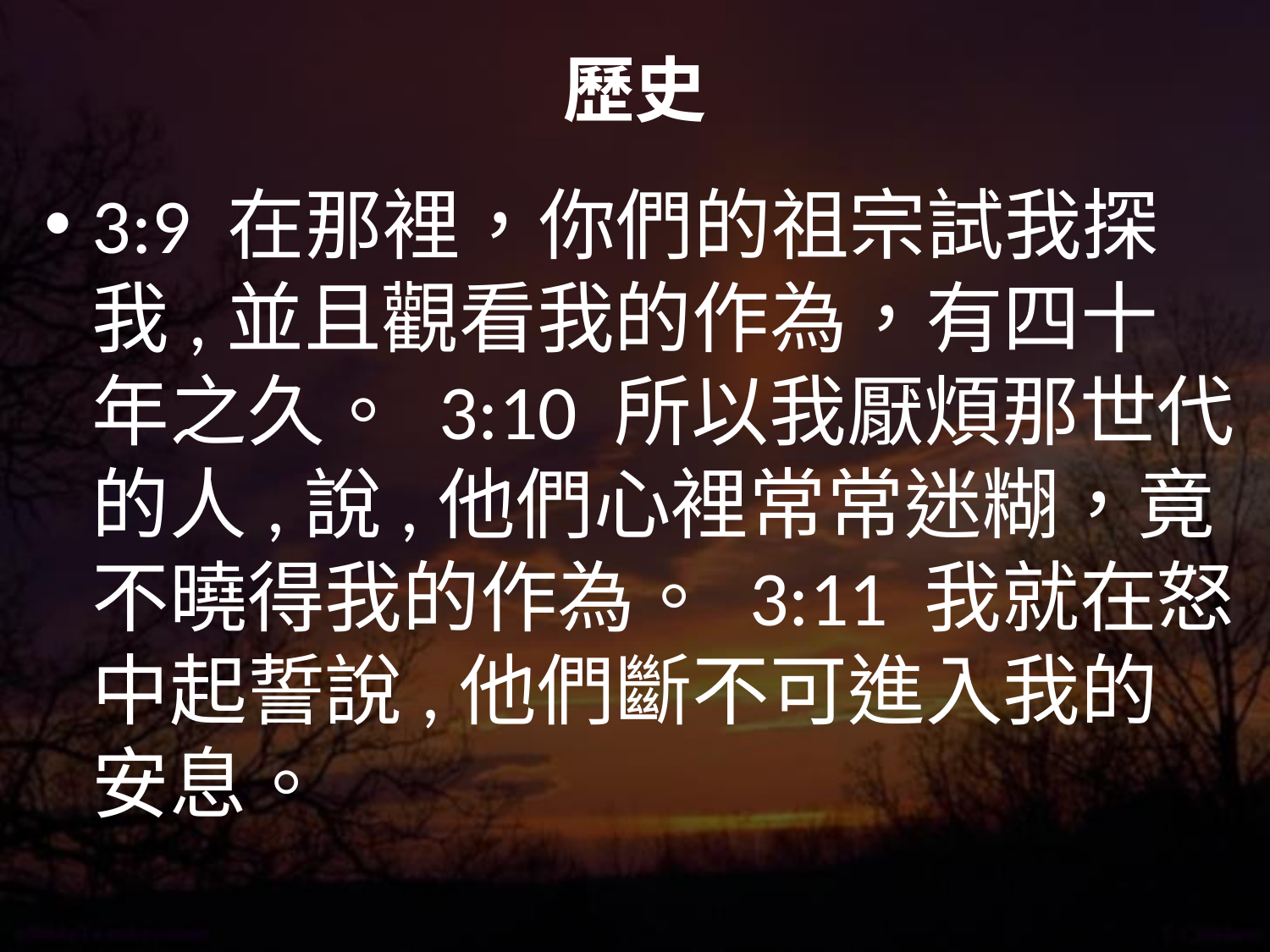

# 歷史
3:9 在那裡，你們的祖宗試我探我,並且觀看我的作為，有四十年之久。 3:10 所以我厭煩那世代的人,說,他們心裡常常迷糊，竟不曉得我的作為。 3:11 我就在怒中起誓說,他們斷不可進入我的安息。